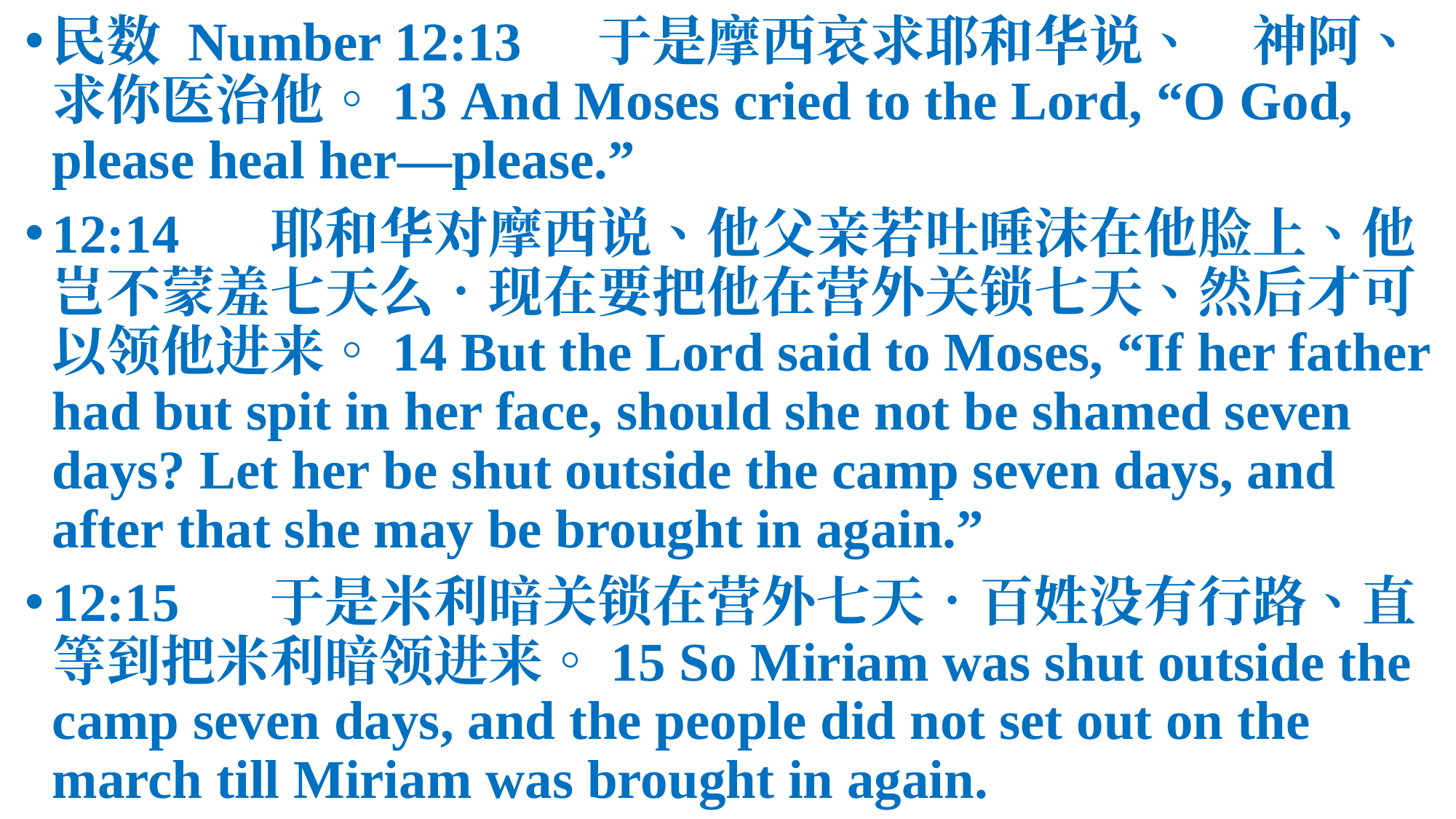

民数 Number 12:13	于是摩西哀求耶和华说、　神阿、求你医治他。13 And Moses cried to the Lord, “O God, please heal her—please.”
12:14	耶和华对摩西说、他父亲若吐唾沫在他脸上、他岂不蒙羞七天么．现在要把他在营外关锁七天、然后才可以领他进来。14 But the Lord said to Moses, “If her father had but spit in her face, should she not be shamed seven days? Let her be shut outside the camp seven days, and after that she may be brought in again.”
12:15	于是米利暗关锁在营外七天．百姓没有行路、直等到把米利暗领进来。15 So Miriam was shut outside the camp seven days, and the people did not set out on the march till Miriam was brought in again.